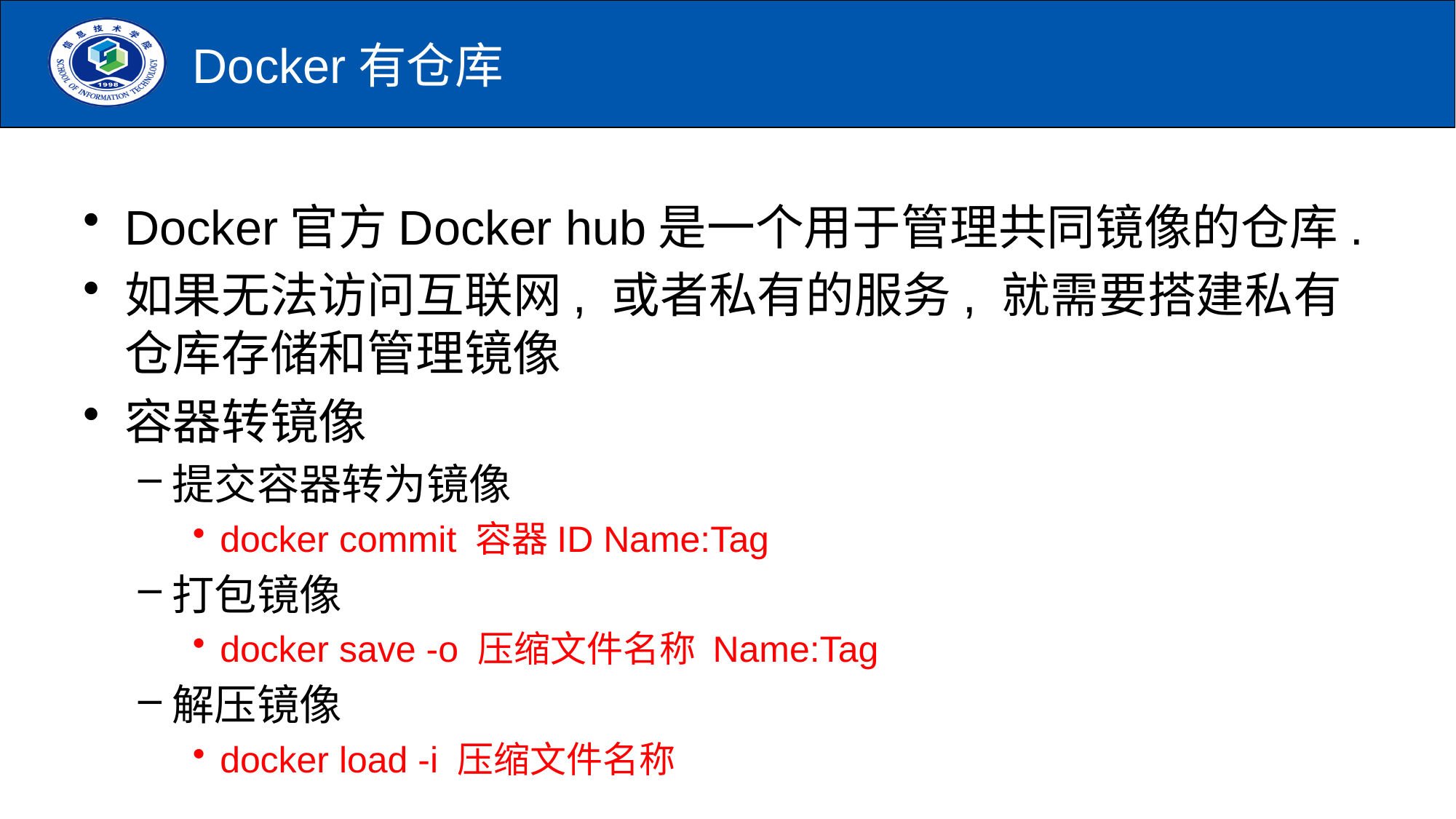

# Docker有仓库
Docker官方Docker hub是一个用于管理共同镜像的仓库.
如果无法访问互联网, 或者私有的服务, 就需要搭建私有仓库存储和管理镜像
容器转镜像
提交容器转为镜像
docker commit 容器ID Name:Tag
打包镜像
docker save -o 压缩文件名称 Name:Tag
解压镜像
docker load -i 压缩文件名称